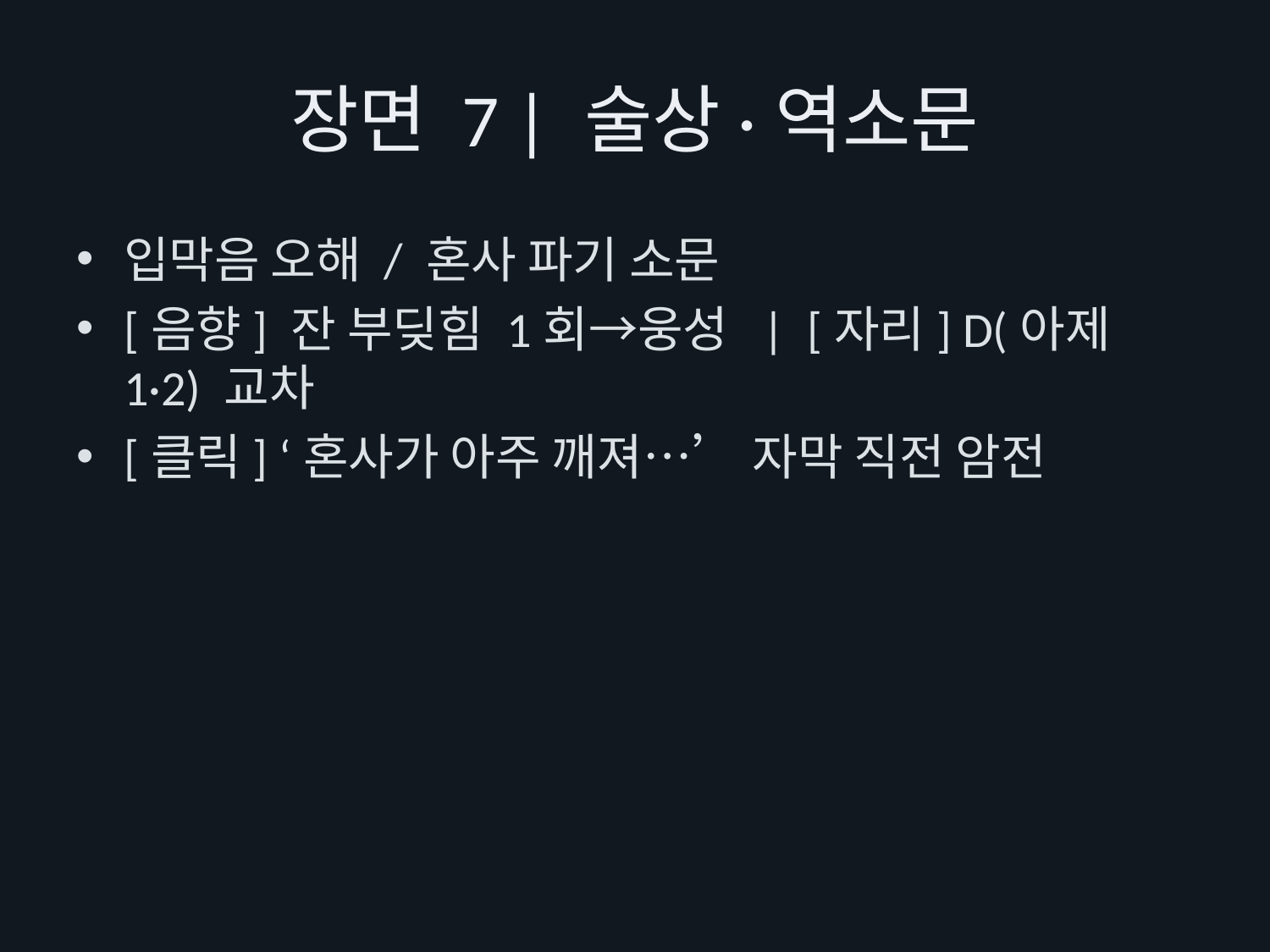

# 장면 7 | 술상·역소문
입막음 오해 / 혼사 파기 소문
[음향] 잔 부딪힘 1회→웅성  |  [자리] D(아제1·2) 교차
[클릭] ‘혼사가 아주 깨져…’ 자막 직전 암전